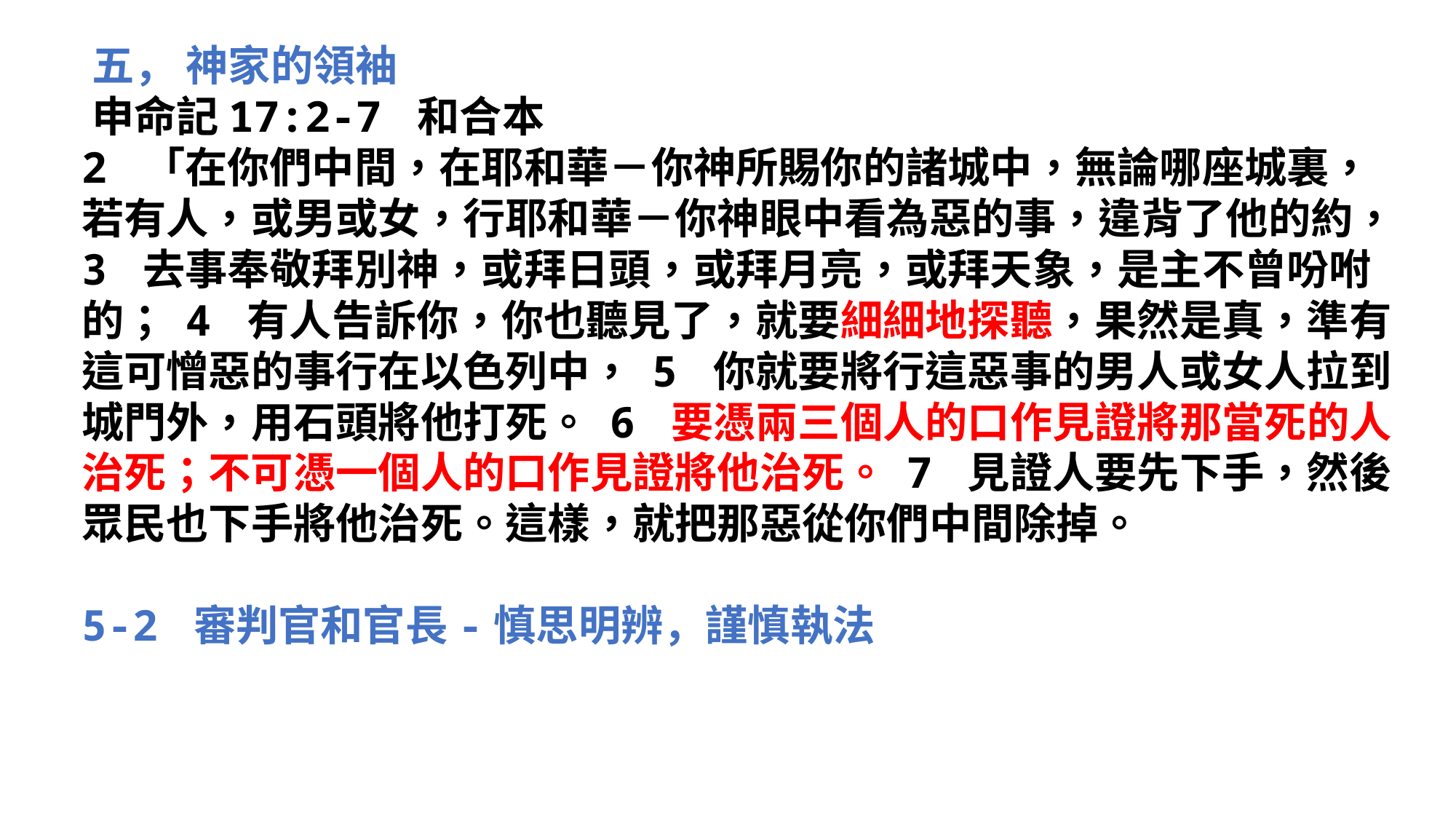

‪‪‪‪五， 神家的領袖‪‪‪‪‪‪‪
‪申命記‬17:2-7 和合本
2 「在你們中間，在耶和華－你神所賜你的諸城中，無論哪座城裏，若有人，或男或女，行耶和華－你神眼中看為惡的事，違背了他的約， 3 去事奉敬拜別神，或拜日頭，或拜月亮，或拜天象，是主不曾吩咐的； 4 有人告訴你，你也聽見了，就要細細地探聽，果然是真，準有這可憎惡的事行在以色列中， 5 你就要將行這惡事的男人或女人拉到城門外，用石頭將他打死。 6 要憑兩三個人的口作見證將那當死的人治死；不可憑一個人的口作見證將他治死。 7 見證人要先下手，然後眾民也下手將他治死。這樣，就把那惡從你們中間除掉。

5-2 審判官和官長‪-慎思明辨，謹慎執法